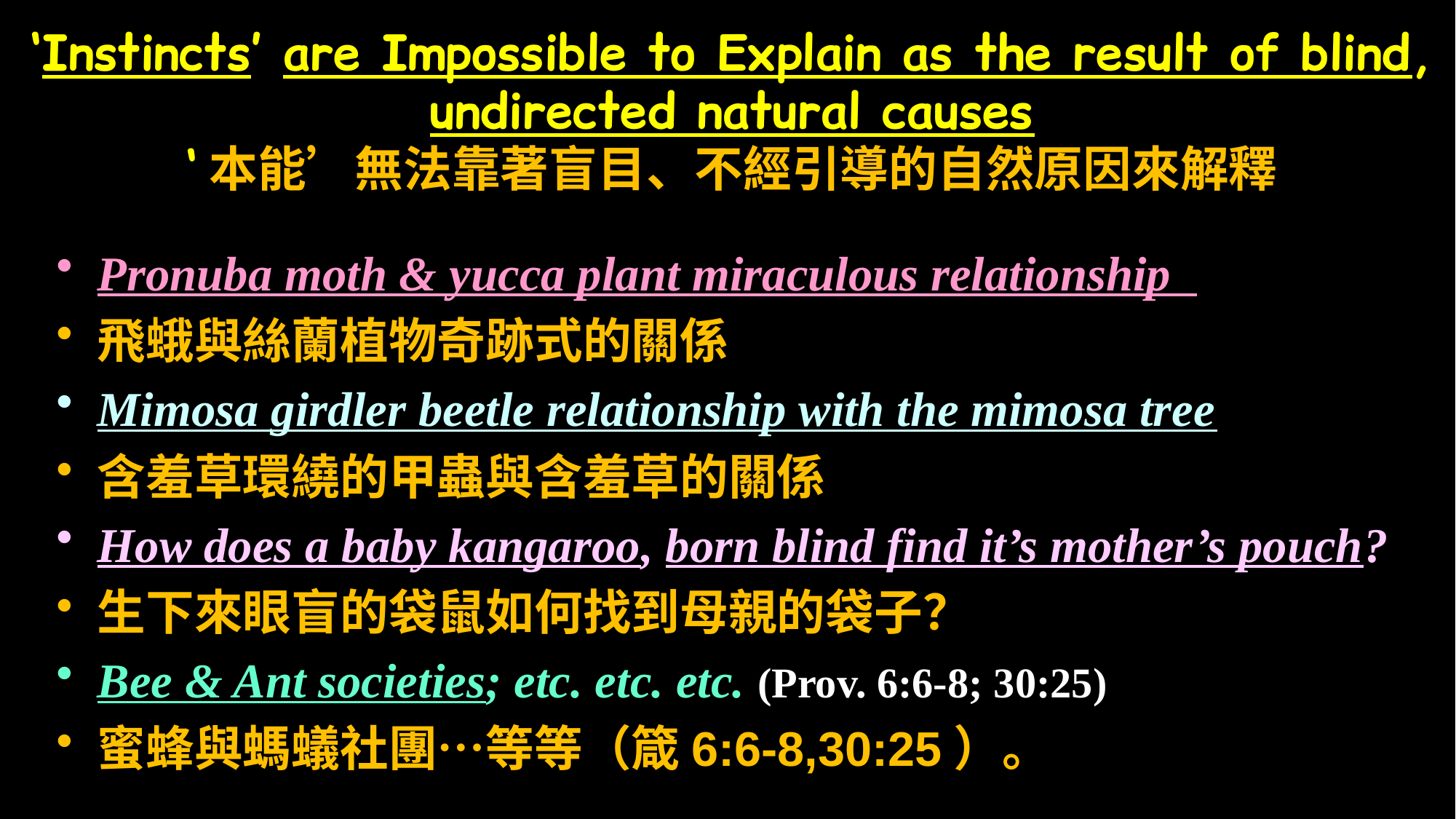

# ‘Instincts’ are Impossible to Explain as the result of blind, undirected natural causes ‘本能’無法靠著盲目、不經引導的自然原因來解釋
Pronuba moth & yucca plant miraculous relationship
飛蛾與絲蘭植物奇跡式的關係
Mimosa girdler beetle relationship with the mimosa tree
含羞草環繞的甲蟲與含羞草的關係
How does a baby kangaroo, born blind find it’s mother’s pouch?
生下來眼盲的袋鼠如何找到母親的袋子？
Bee & Ant societies; etc. etc. etc. (Prov. 6:6-8; 30:25)
蜜蜂與螞蟻社團…等等（箴6:6-8,30:25）。